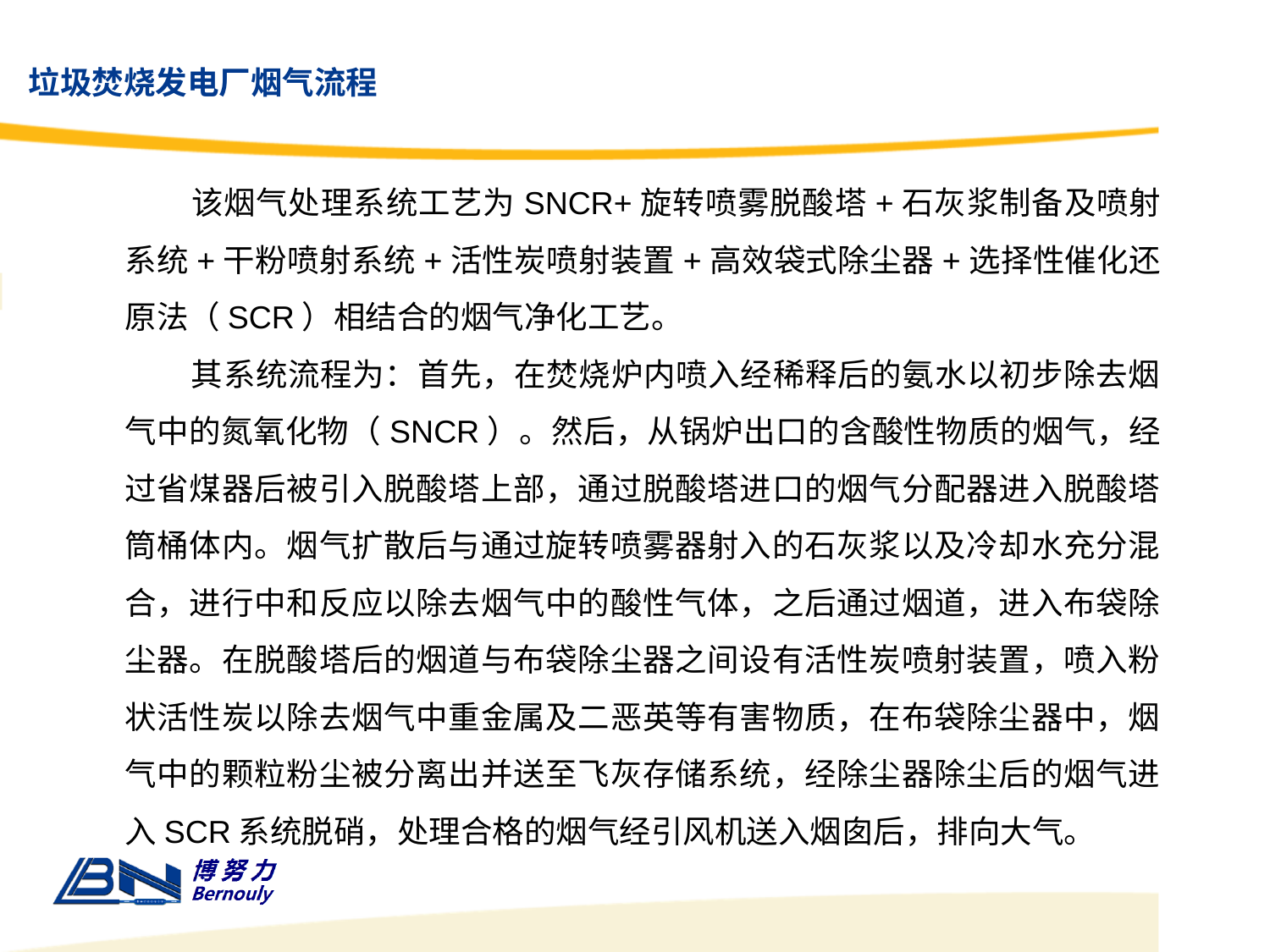

垃圾焚烧发电厂烟气流程
  该烟气处理系统工艺为SNCR+旋转喷雾脱酸塔+石灰浆制备及喷射系统+干粉喷射系统+活性炭喷射装置+高效袋式除尘器+选择性催化还原法（SCR）相结合的烟气净化工艺。
  其系统流程为：首先，在焚烧炉内喷入经稀释后的氨水以初步除去烟气中的氮氧化物（SNCR）。然后，从锅炉出口的含酸性物质的烟气，经过省煤器后被引入脱酸塔上部，通过脱酸塔进口的烟气分配器进入脱酸塔筒桶体内。烟气扩散后与通过旋转喷雾器射入的石灰浆以及冷却水充分混合，进行中和反应以除去烟气中的酸性气体，之后通过烟道，进入布袋除尘器。在脱酸塔后的烟道与布袋除尘器之间设有活性炭喷射装置，喷入粉状活性炭以除去烟气中重金属及二恶英等有害物质，在布袋除尘器中，烟气中的颗粒粉尘被分离出并送至飞灰存储系统，经除尘器除尘后的烟气进入SCR系统脱硝，处理合格的烟气经引风机送入烟囱后，排向大气。